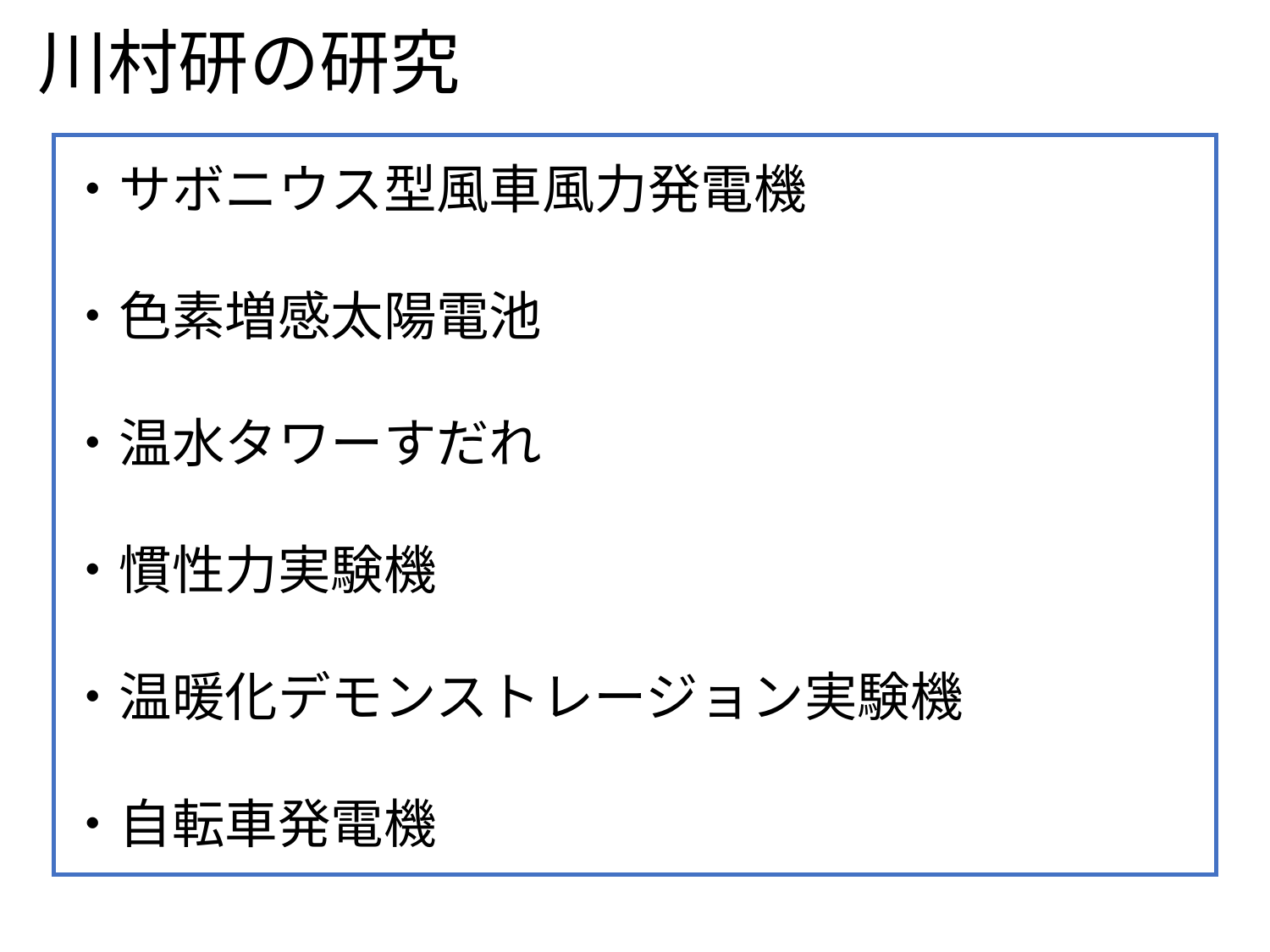

川村研の研究

・サボニウス型風車風力発電機

・色素増感太陽電池

・温水タワーすだれ

・慣性力実験機

・温暖化デモンストレージョン実験機

・自転車発電機